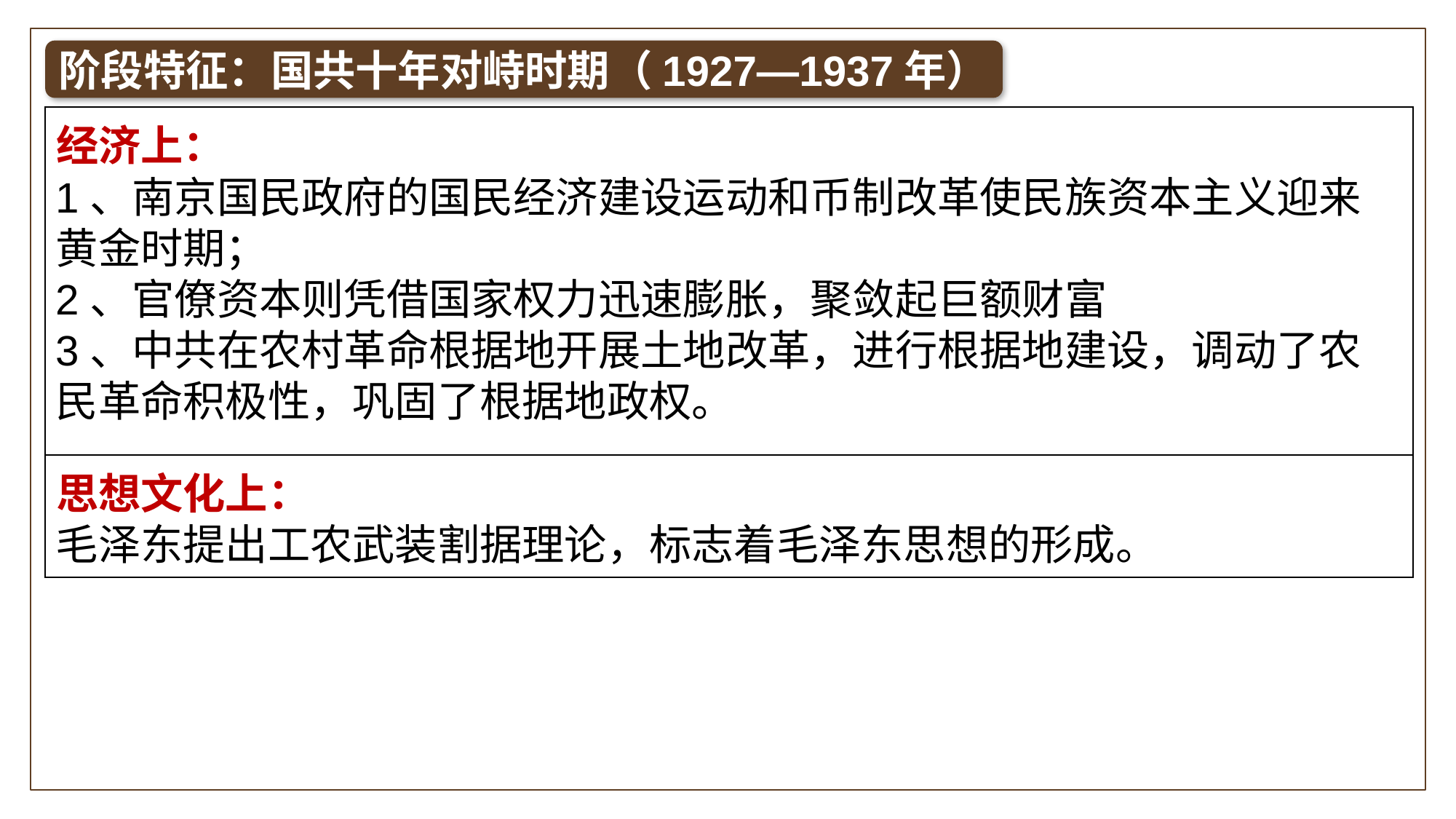

阶段特征：国共十年对峙时期（1927—1937年）
| 经济上： |
| --- |
| 思想文化上： |
1、南京国民政府的国民经济建设运动和币制改革使民族资本主义迎来黄金时期；
2、官僚资本则凭借国家权力迅速膨胀，聚敛起巨额财富
3、中共在农村革命根据地开展土地改革，进行根据地建设，调动了农民革命积极性，巩固了根据地政权。
毛泽东提出工农武装割据理论，标志着毛泽东思想的形成。